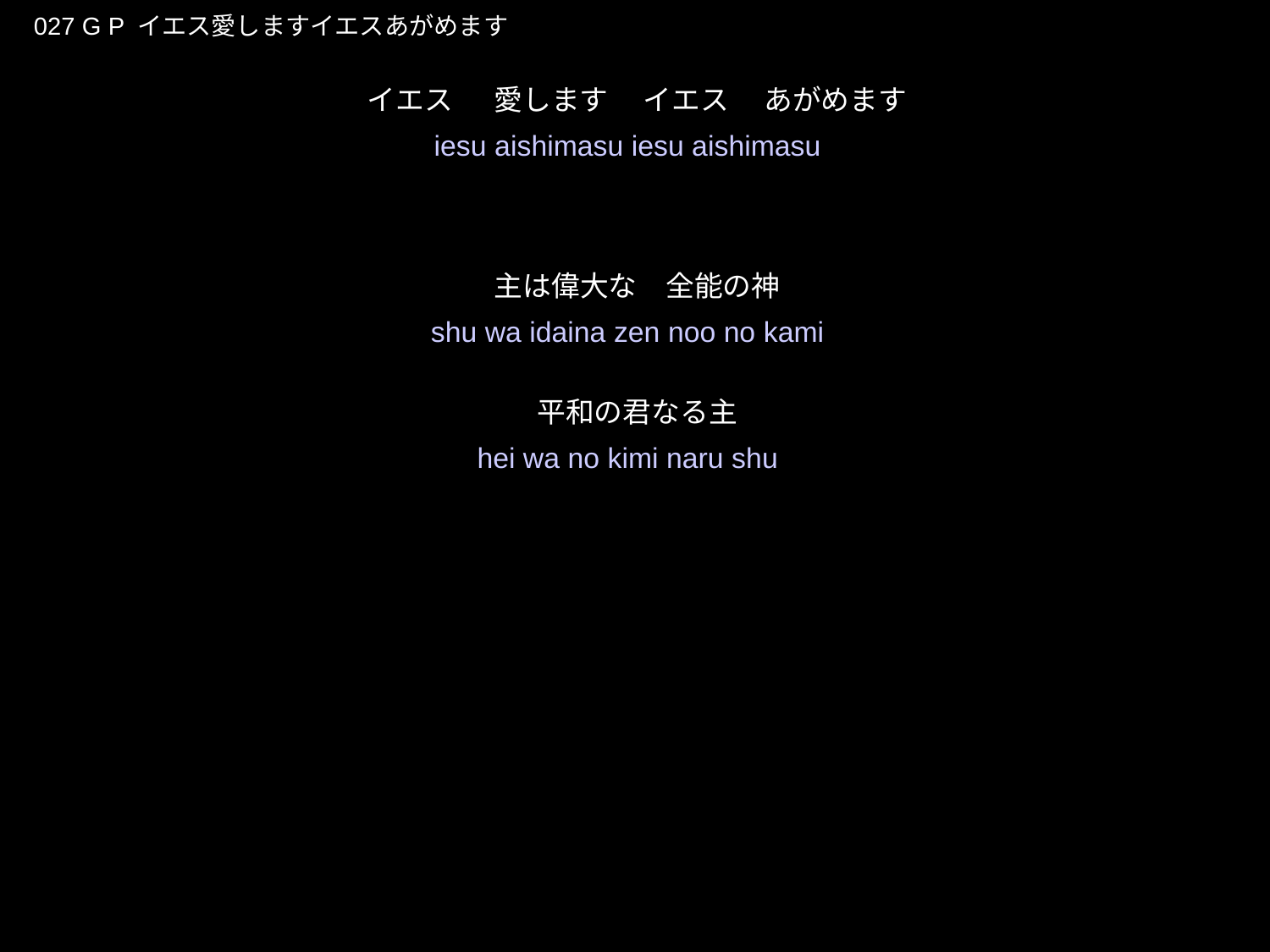

いえすあいしますいえすあがめます
★P
027 G P イエス愛しますイエスあがめます
イエス  　愛します 　イエス　 あがめます
主は偉大な　全能の神
平和の君なる主
★３
iesu aishimasu iesu aishimasu
shu wa idaina zen noo no kami
hei wa no kimi naru shu